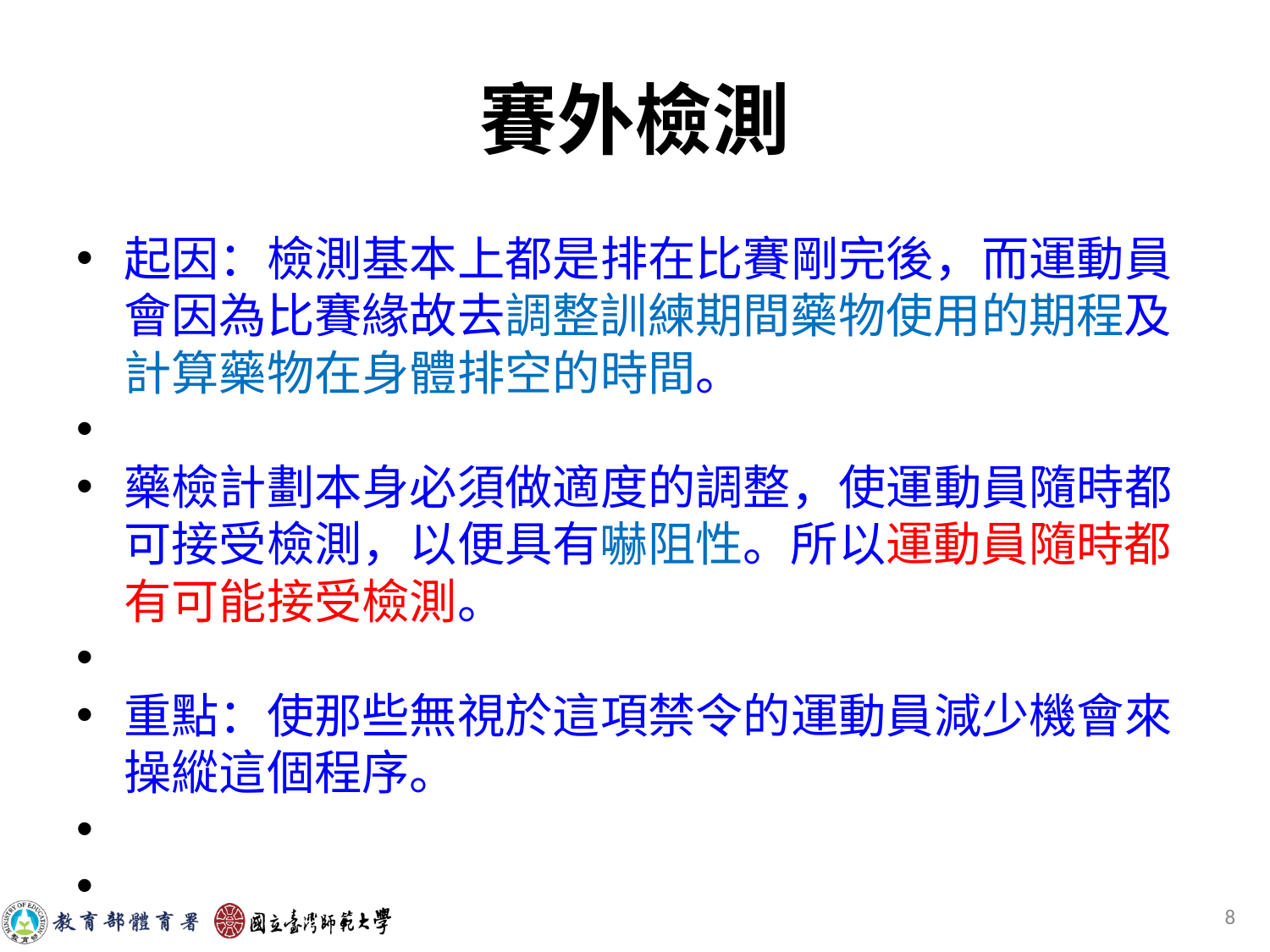

賽外檢測
起因：檢測基本上都是排在比賽剛完後，而運動員會因為比賽緣故去調整訓練期間藥物使用的期程及計算藥物在身體排空的時間。

藥檢計劃本身必須做適度的調整，使運動員隨時都可接受檢測，以便具有嚇阻性。所以運動員隨時都有可能接受檢測。

重點：使那些無視於這項禁令的運動員減少機會來操縱這個程序。

8